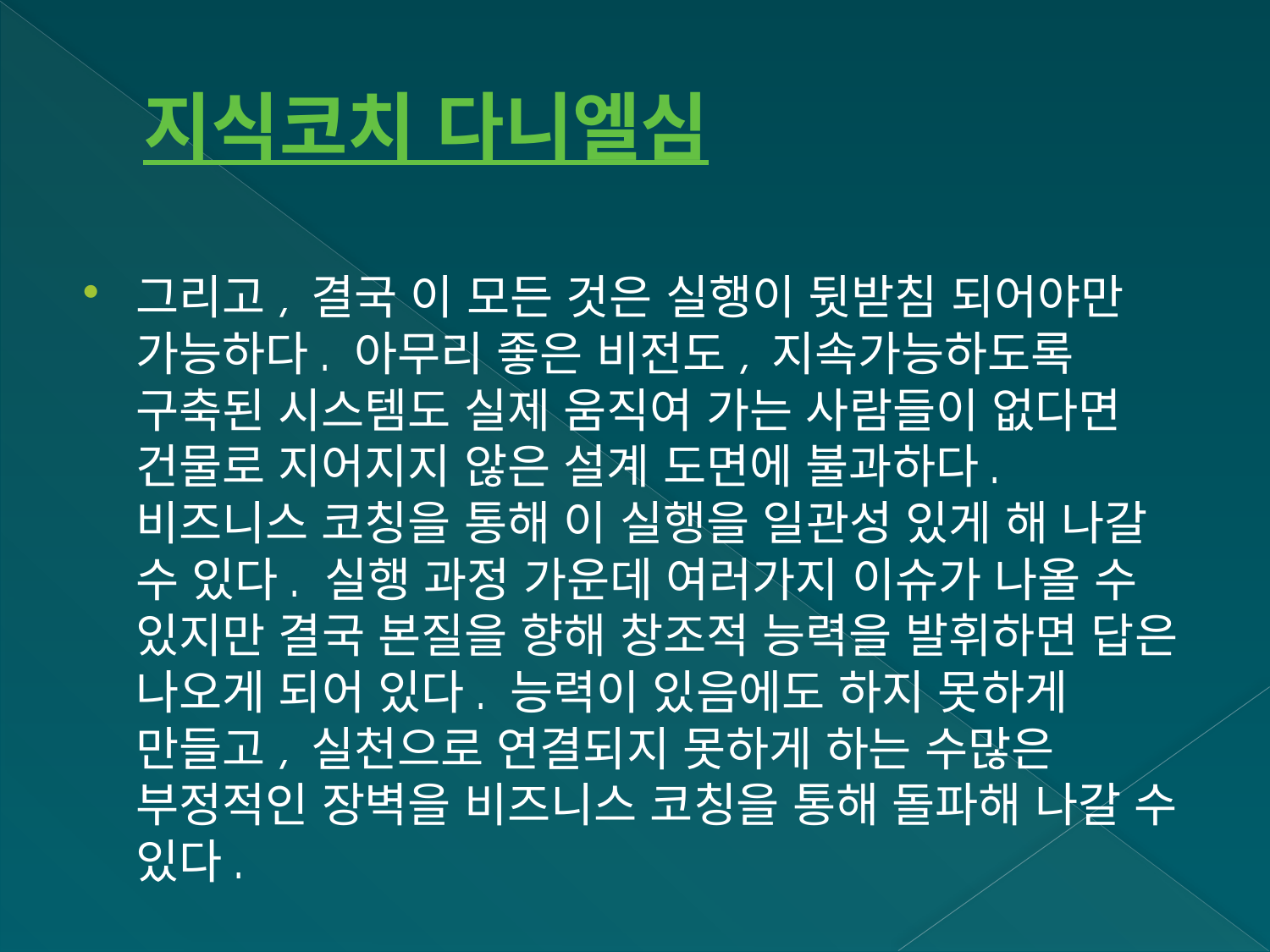

# 지식코치 다니엘심
그리고, 결국 이 모든 것은 실행이 뒷받침 되어야만 가능하다. 아무리 좋은 비전도, 지속가능하도록 구축된 시스템도 실제 움직여 가는 사람들이 없다면 건물로 지어지지 않은 설계 도면에 불과하다.  비즈니스 코칭을 통해 이 실행을 일관성 있게 해 나갈 수 있다. 실행 과정 가운데 여러가지 이슈가 나올 수 있지만 결국 본질을 향해 창조적 능력을 발휘하면 답은 나오게 되어 있다. 능력이 있음에도 하지 못하게 만들고, 실천으로 연결되지 못하게 하는 수많은 부정적인 장벽을 비즈니스 코칭을 통해 돌파해 나갈 수 있다.